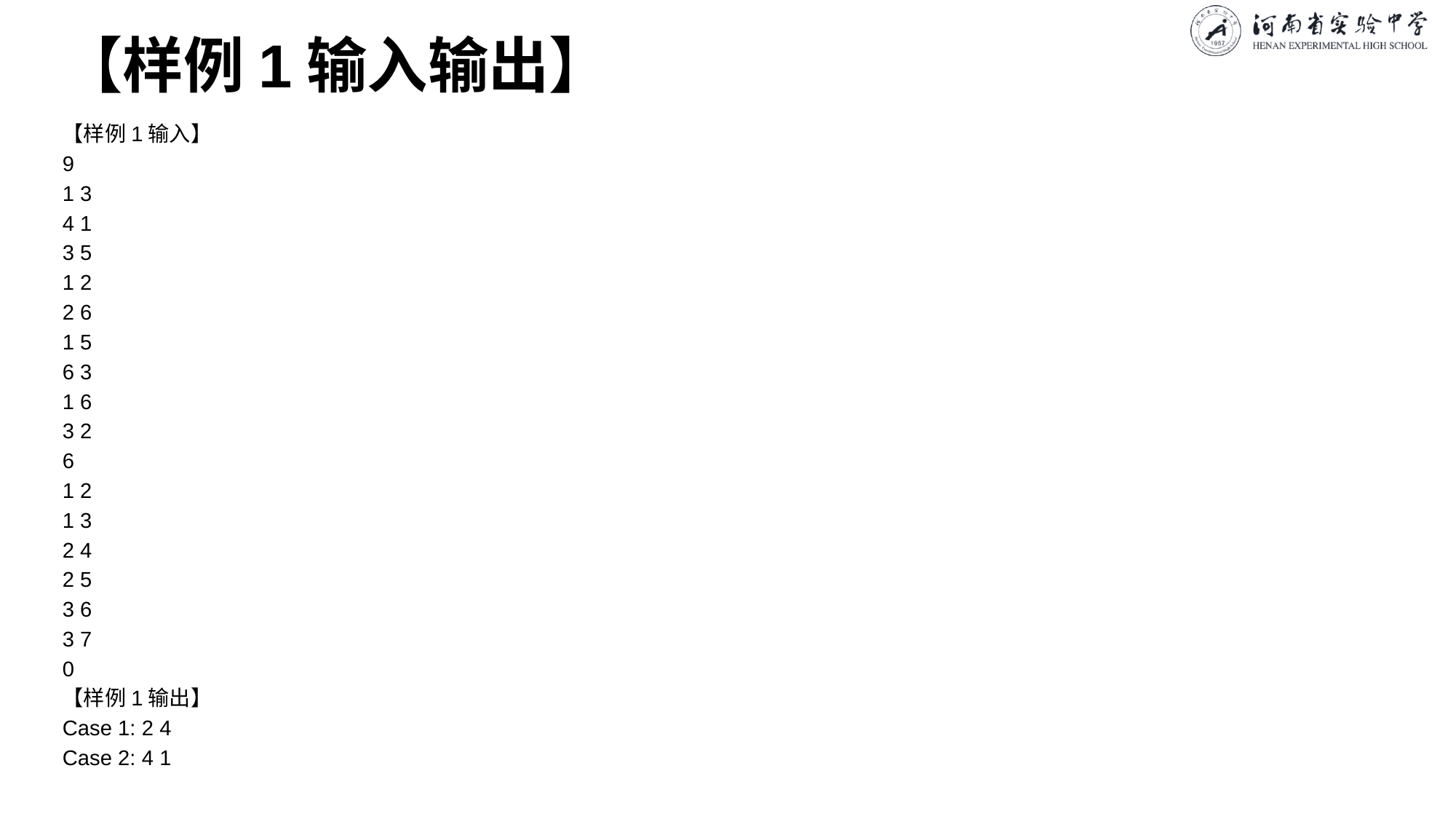

# 【样例1输入输出】
【样例1输入】
9
1 3
4 1
3 5
1 2
2 6
1 5
6 3
1 6
3 2
6
1 2
1 3
2 4
2 5
3 6
3 7
0
【样例1输出】
Case 1: 2 4
Case 2: 4 1